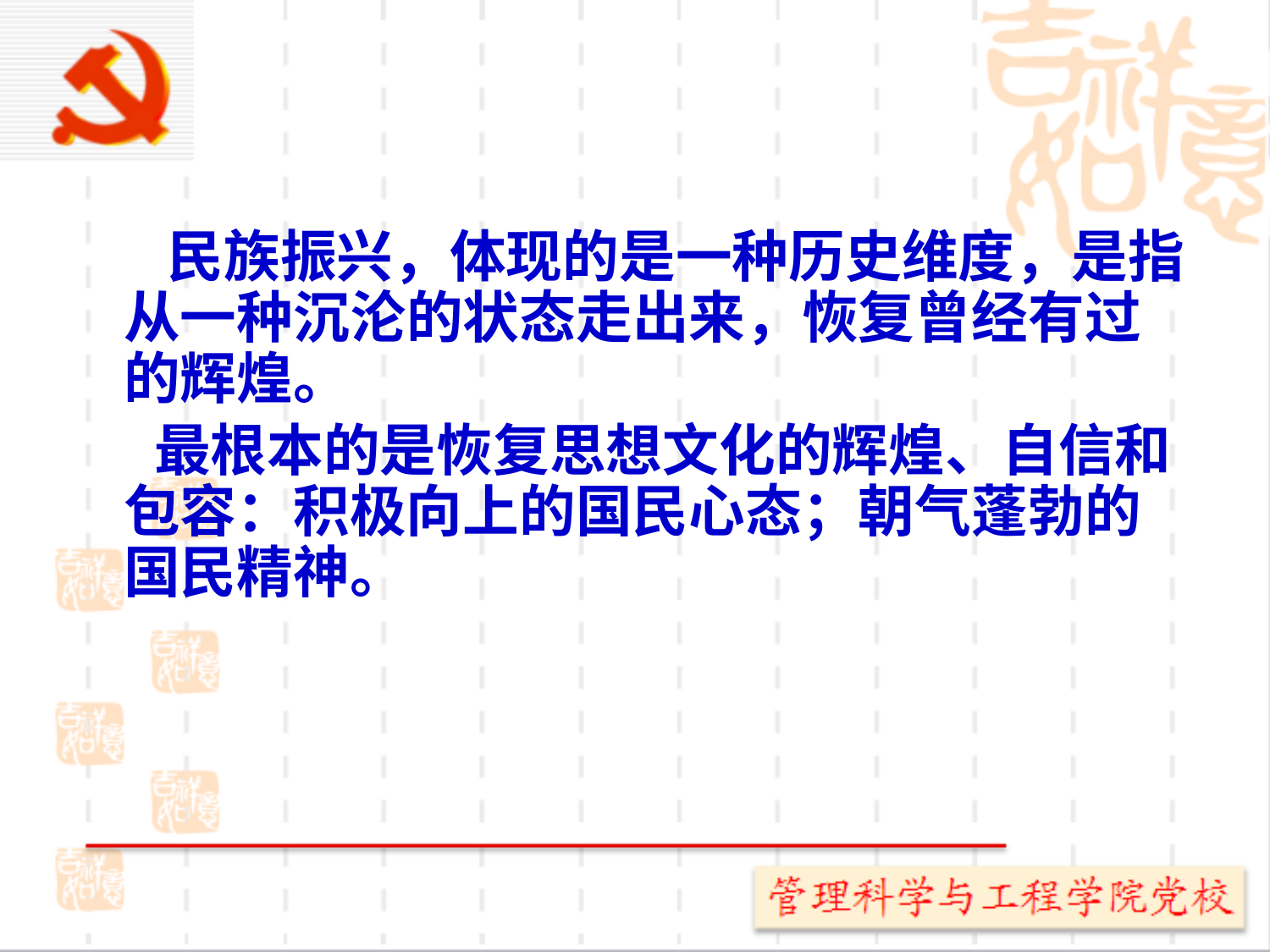

#
      民族振兴，体现的是一种历史维度，是指从一种沉沦的状态走出来，恢复曾经有过的辉煌。
     最根本的是恢复思想文化的辉煌、自信和包容：积极向上的国民心态；朝气蓬勃的国民精神。